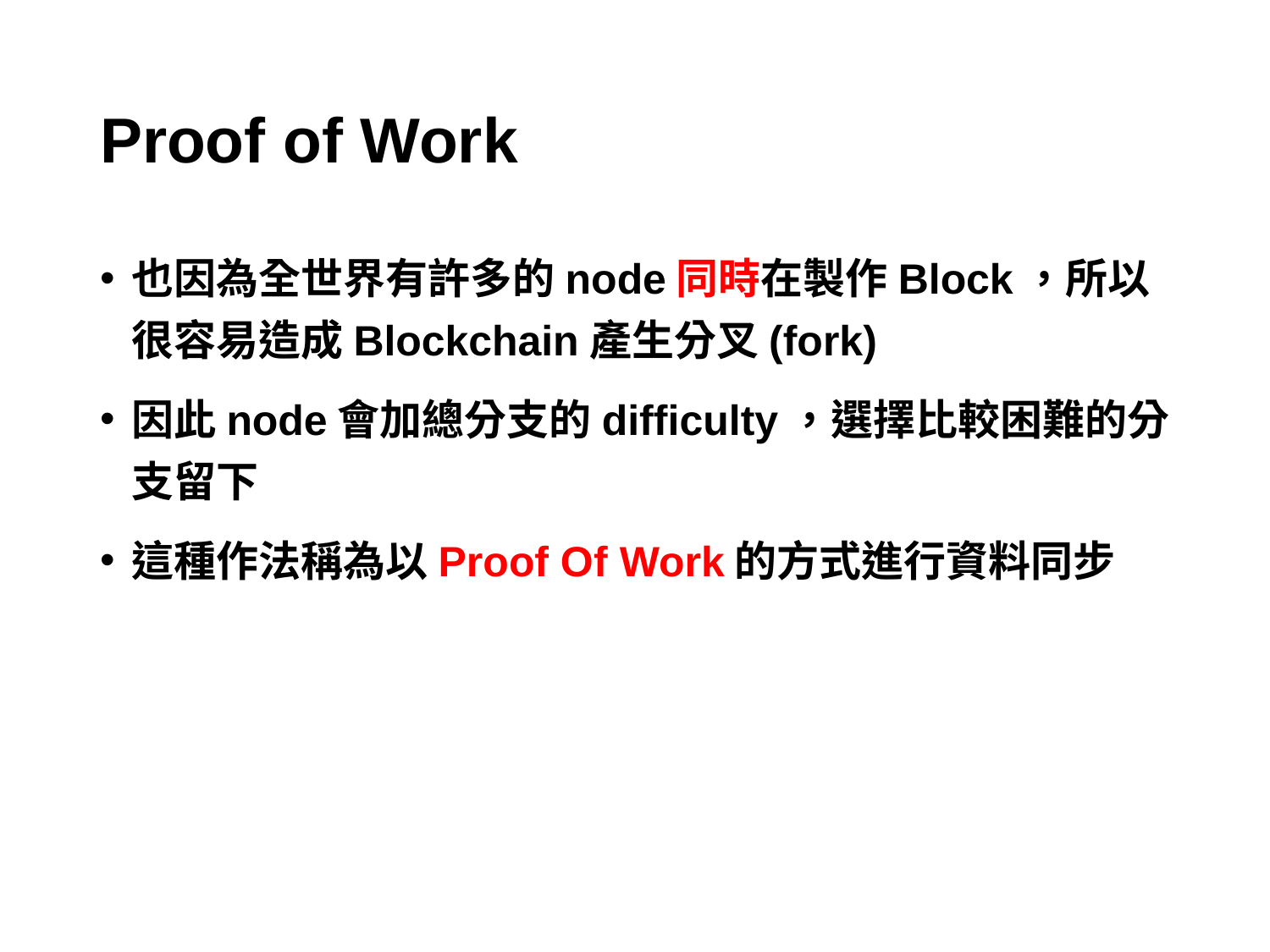

# Proof of Work
也因為全世界有許多的node同時在製作Block，所以很容易造成Blockchain產生分叉(fork)
因此node會加總分支的difficulty，選擇比較困難的分支留下
這種作法稱為以Proof Of Work的方式進行資料同步